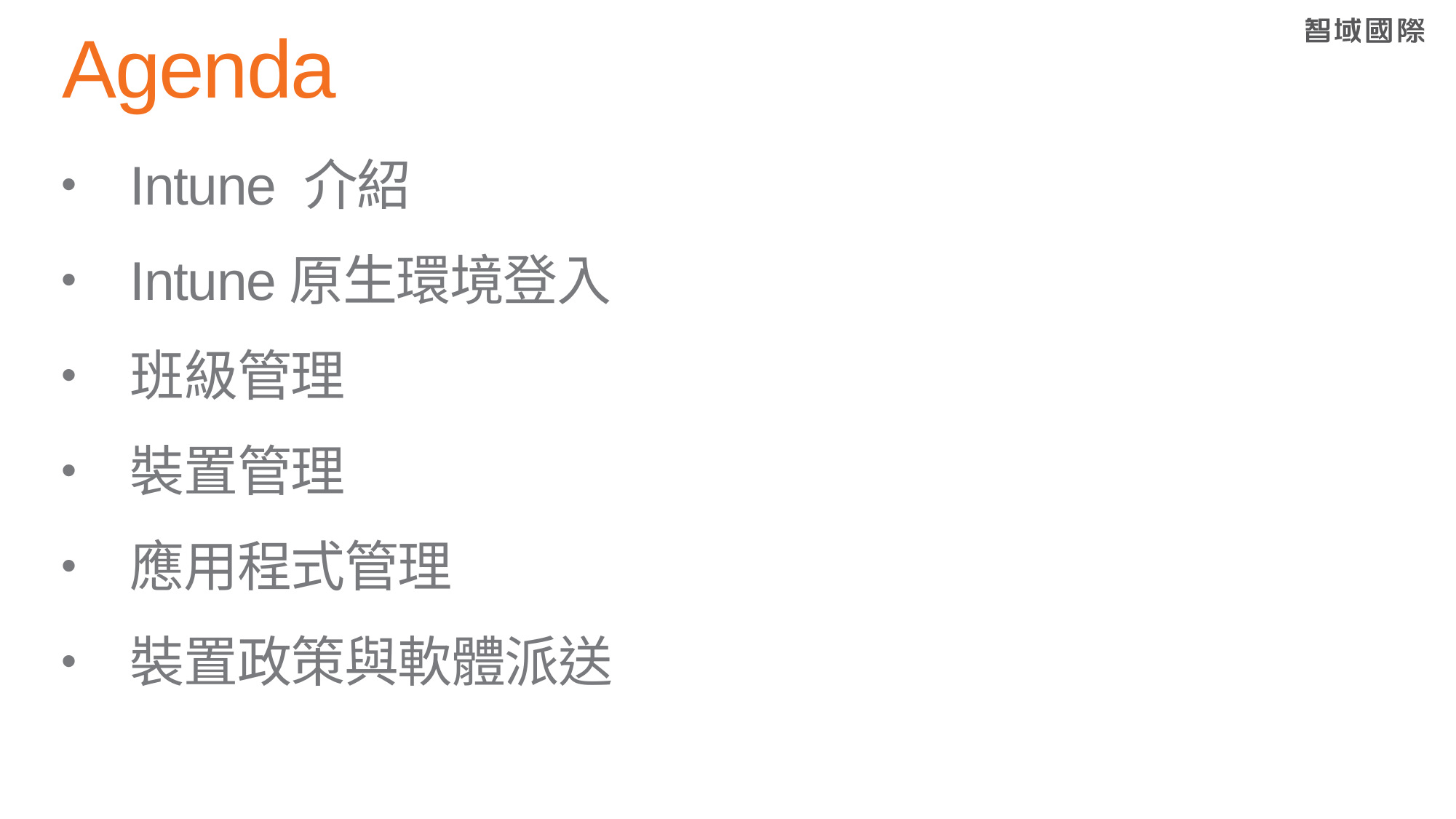

# Agenda
Intune 介紹
Intune原生環境登入
班級管理
裝置管理
應用程式管理
裝置政策與軟體派送